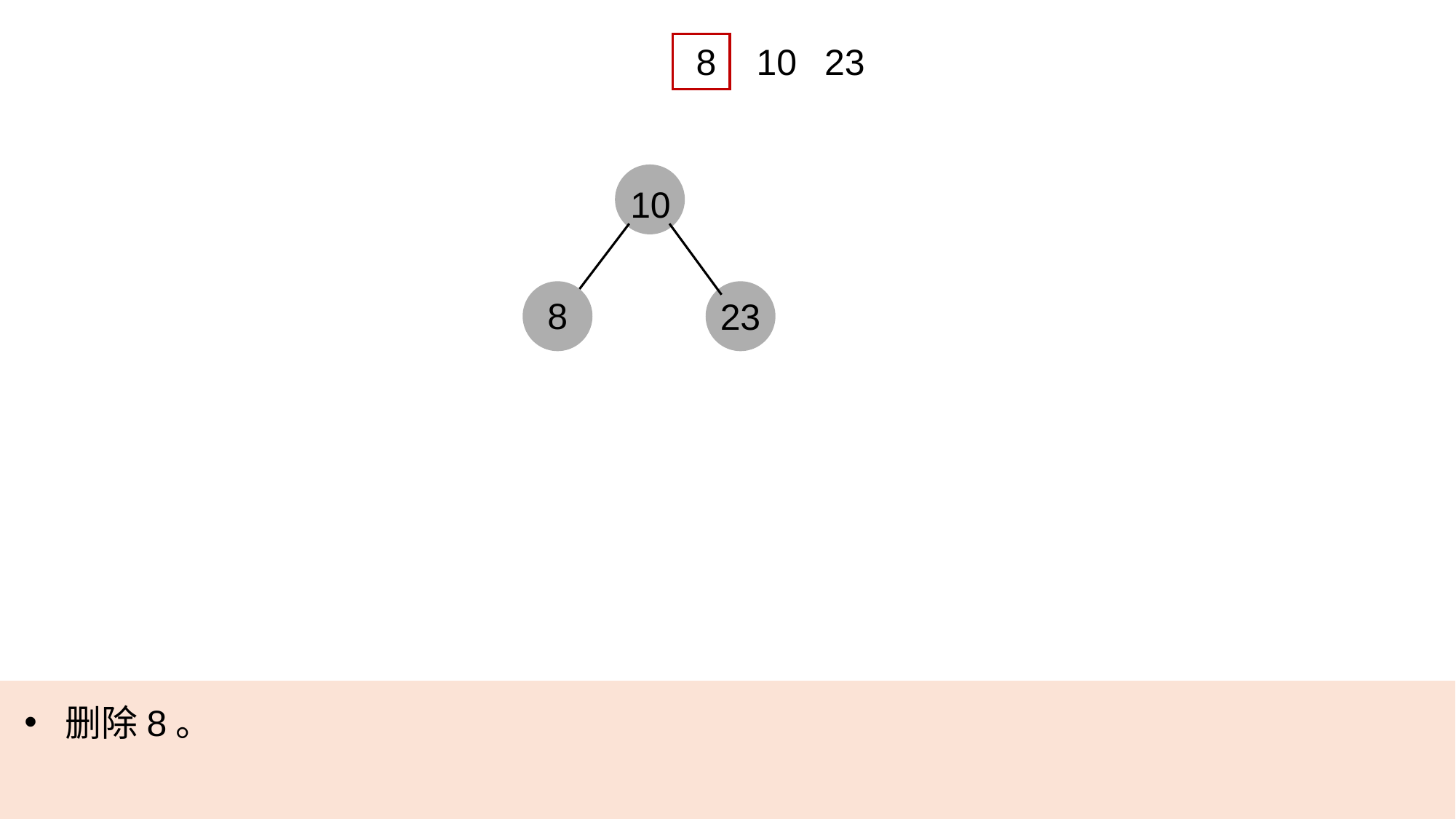

8
10
23

10

8
23

删除8。